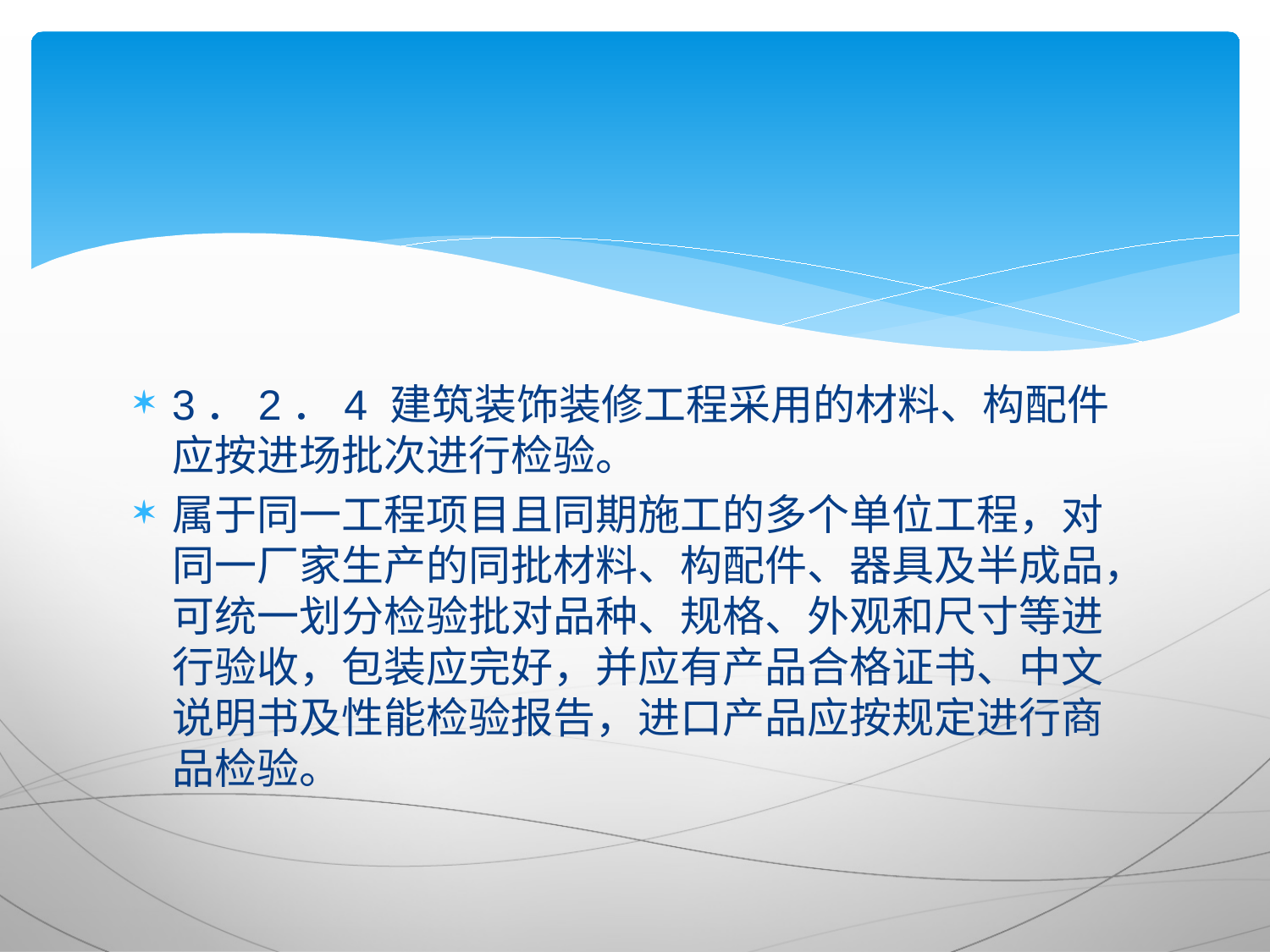

#
3．2．4 建筑装饰装修工程采用的材料、构配件应按进场批次进行检验。
属于同一工程项目且同期施工的多个单位工程，对同一厂家生产的同批材料、构配件、器具及半成品，可统一划分检验批对品种、规格、外观和尺寸等进行验收，包装应完好，并应有产品合格证书、中文说明书及性能检验报告，进口产品应按规定进行商品检验。